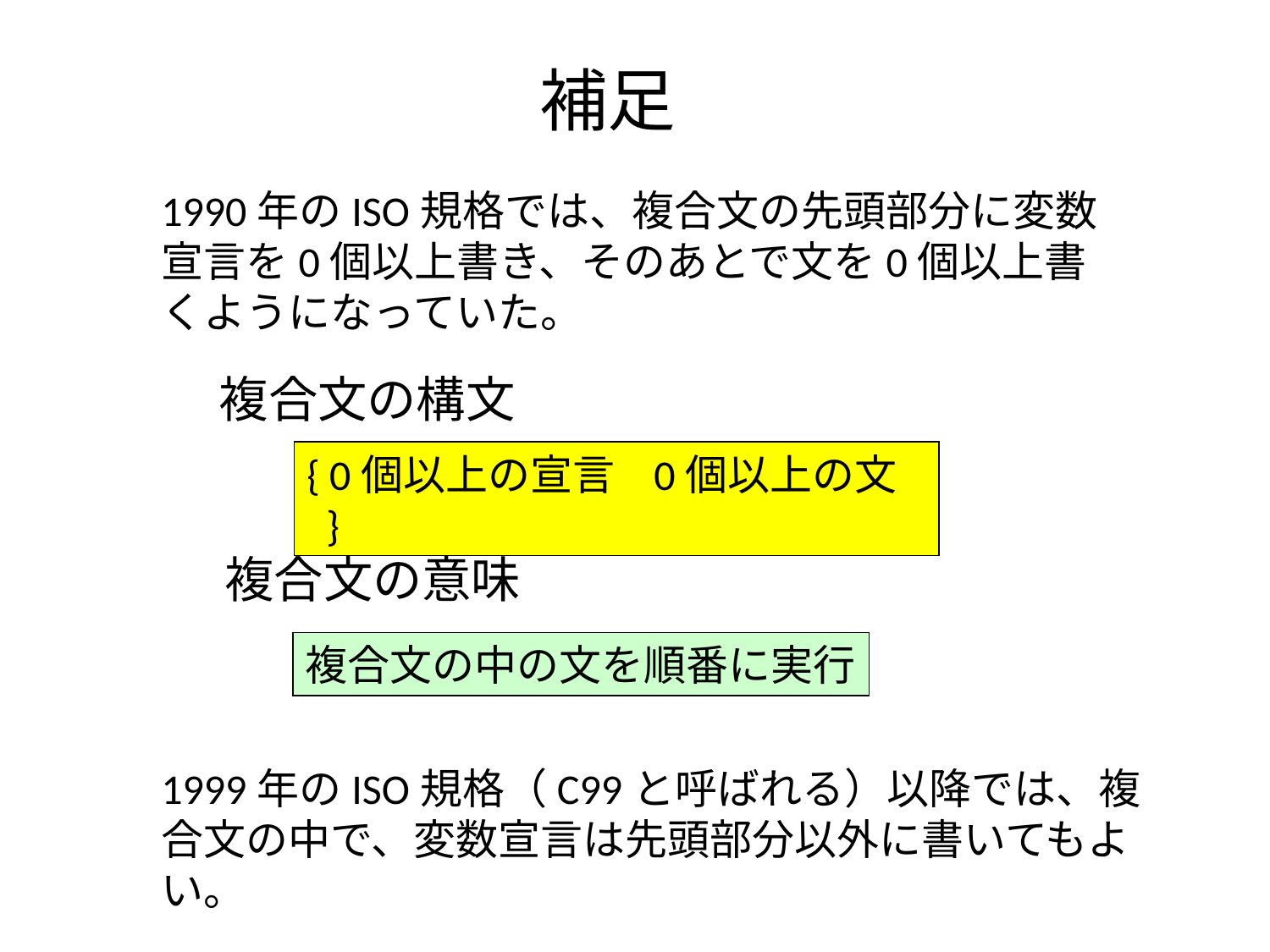

# 補足
1990年のISO規格では、複合文の先頭部分に変数宣言を0個以上書き、そのあとで文を0個以上書くようになっていた。
複合文の構文
{ 0個以上の宣言   0個以上の文 }
複合文の意味
複合文の中の文を順番に実行
1999年のISO規格（C99と呼ばれる）以降では、複合文の中で、変数宣言は先頭部分以外に書いてもよい。